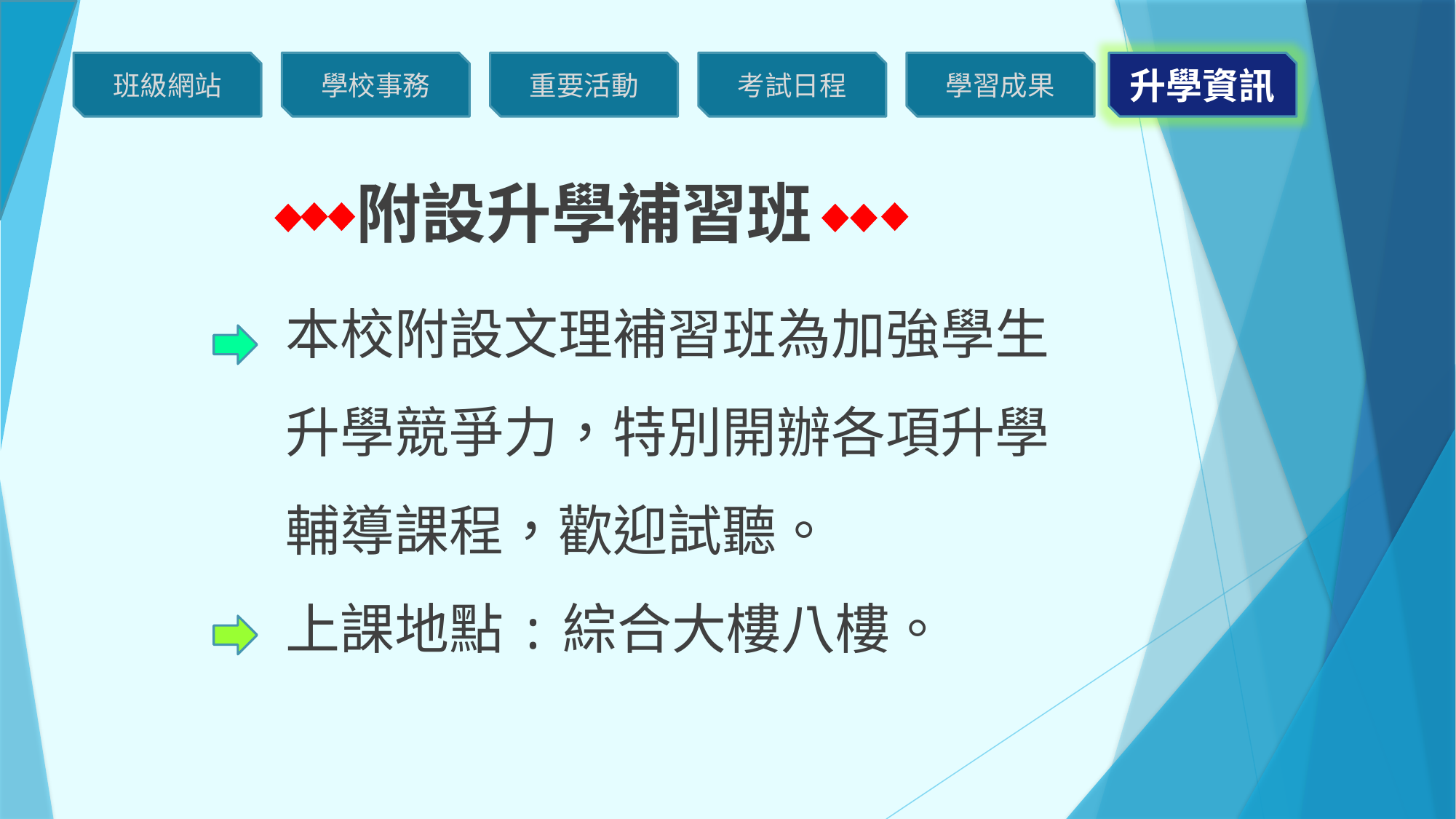

附設升學補習班

本校附設文理補習班為加強學生

升學競爭力，特別開辦各項升學

輔導課程，歡迎試聽。

上課地點:綜合大樓八樓。